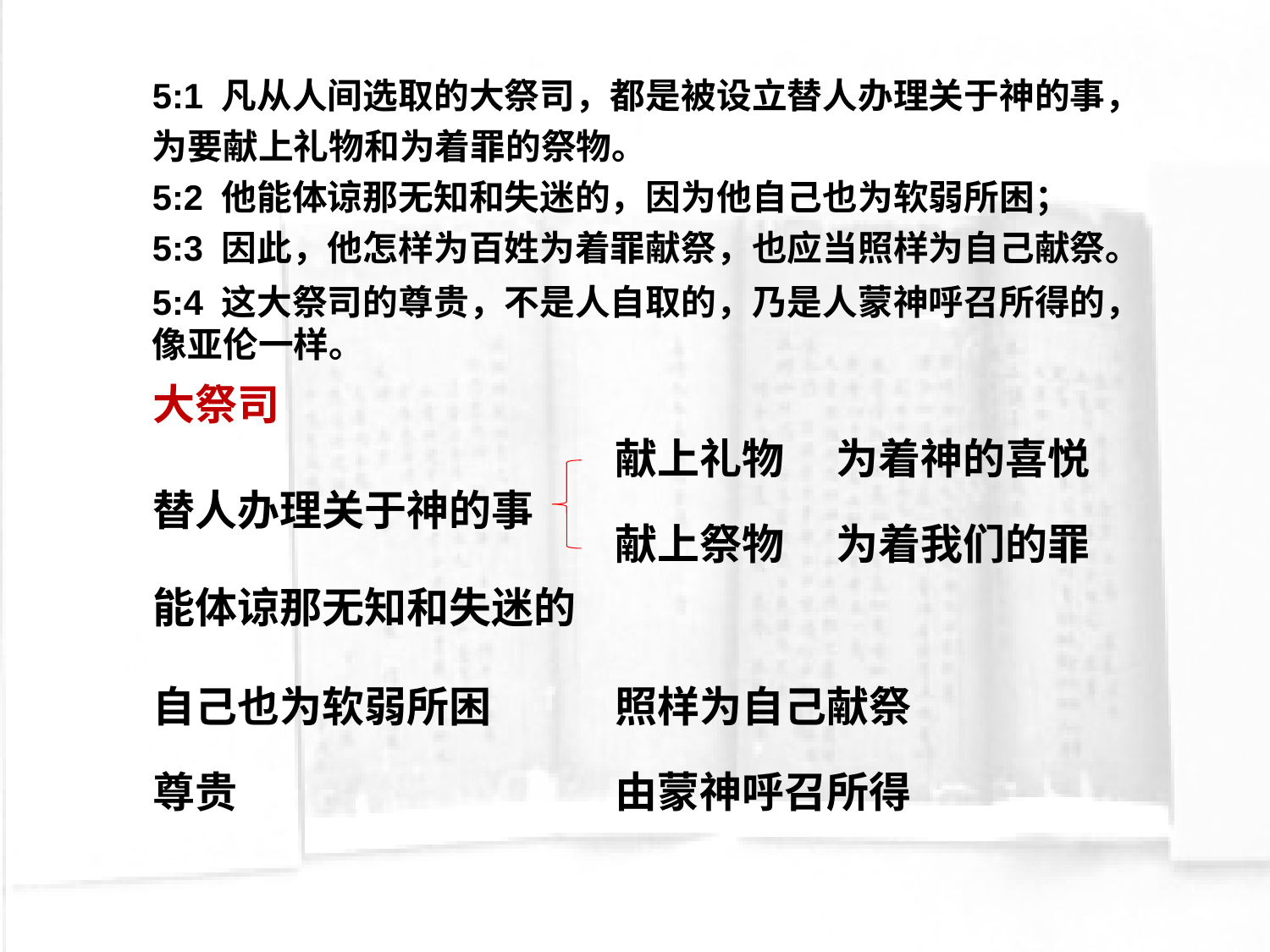

5:1 凡从人间选取的大祭司，都是被设立替人办理关于神的事，为要献上礼物和为着罪的祭物。
5:2 他能体谅那无知和失迷的，因为他自己也为软弱所困；
5:3 因此，他怎样为百姓为着罪献祭，也应当照样为自己献祭。
5:4 这大祭司的尊贵，不是人自取的，乃是人蒙神呼召所得的，像亚伦一样。
大祭司
献上礼物
为着神的喜悦

替人办理关于神的事
献上祭物
为着我们的罪
能体谅那无知和失迷的
自己也为软弱所困
照样为自己献祭
尊贵
由蒙神呼召所得